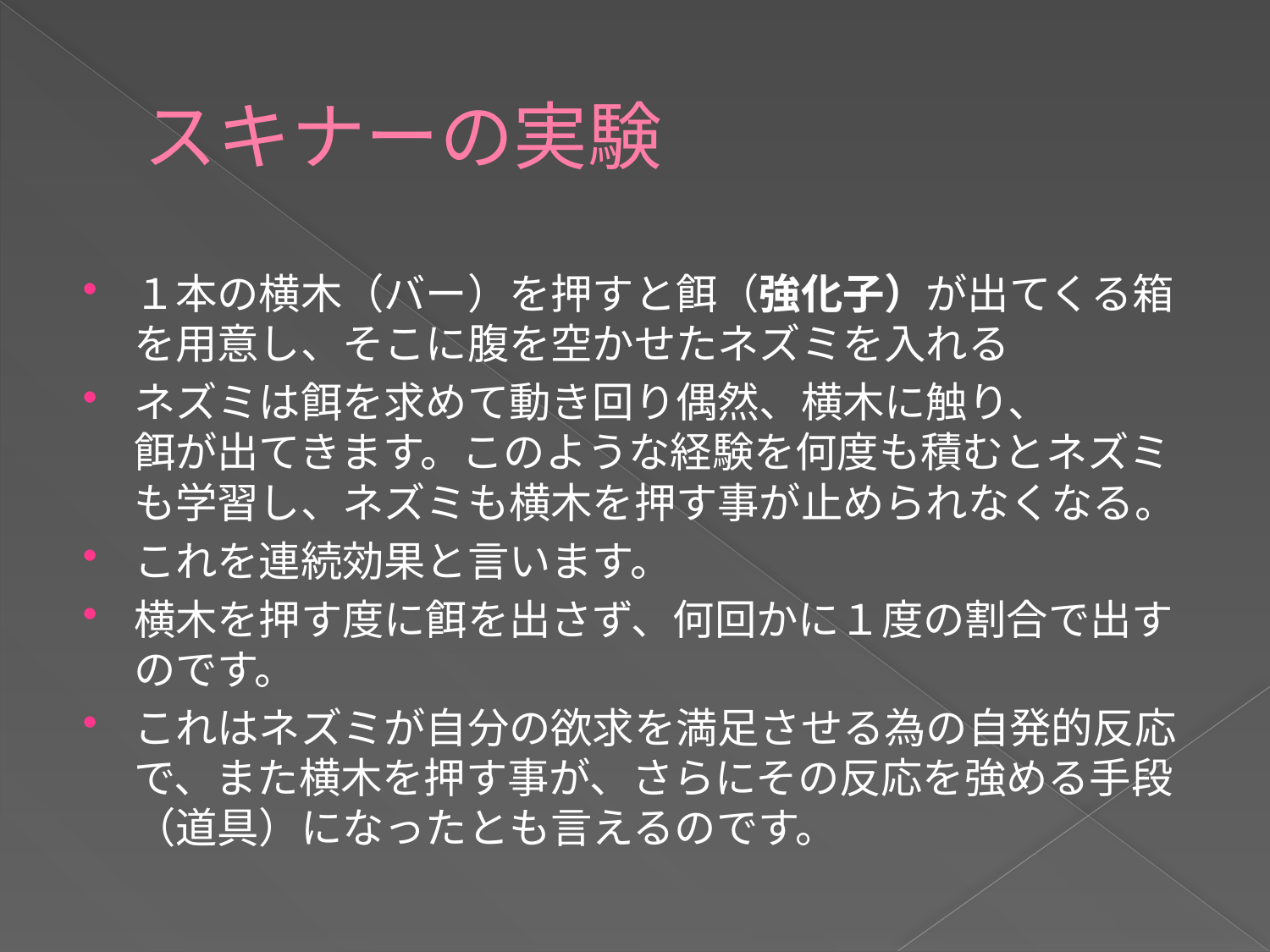

# スキナーの実験
１本の横木（バー）を押すと餌（強化子）が出てくる箱を用意し、そこに腹を空かせたネズミを入れる
ネズミは餌を求めて動き回り偶然、横木に触り、
餌が出てきます。このような経験を何度も積むとネズミも学習し、ネズミも横木を押す事が止められなくなる。
これを連続効果と言います。
横木を押す度に餌を出さず、何回かに１度の割合で出すのです。
これはネズミが自分の欲求を満足させる為の自発的反応で、また横木を押す事が、さらにその反応を強める手段（道具）になったとも言えるのです。